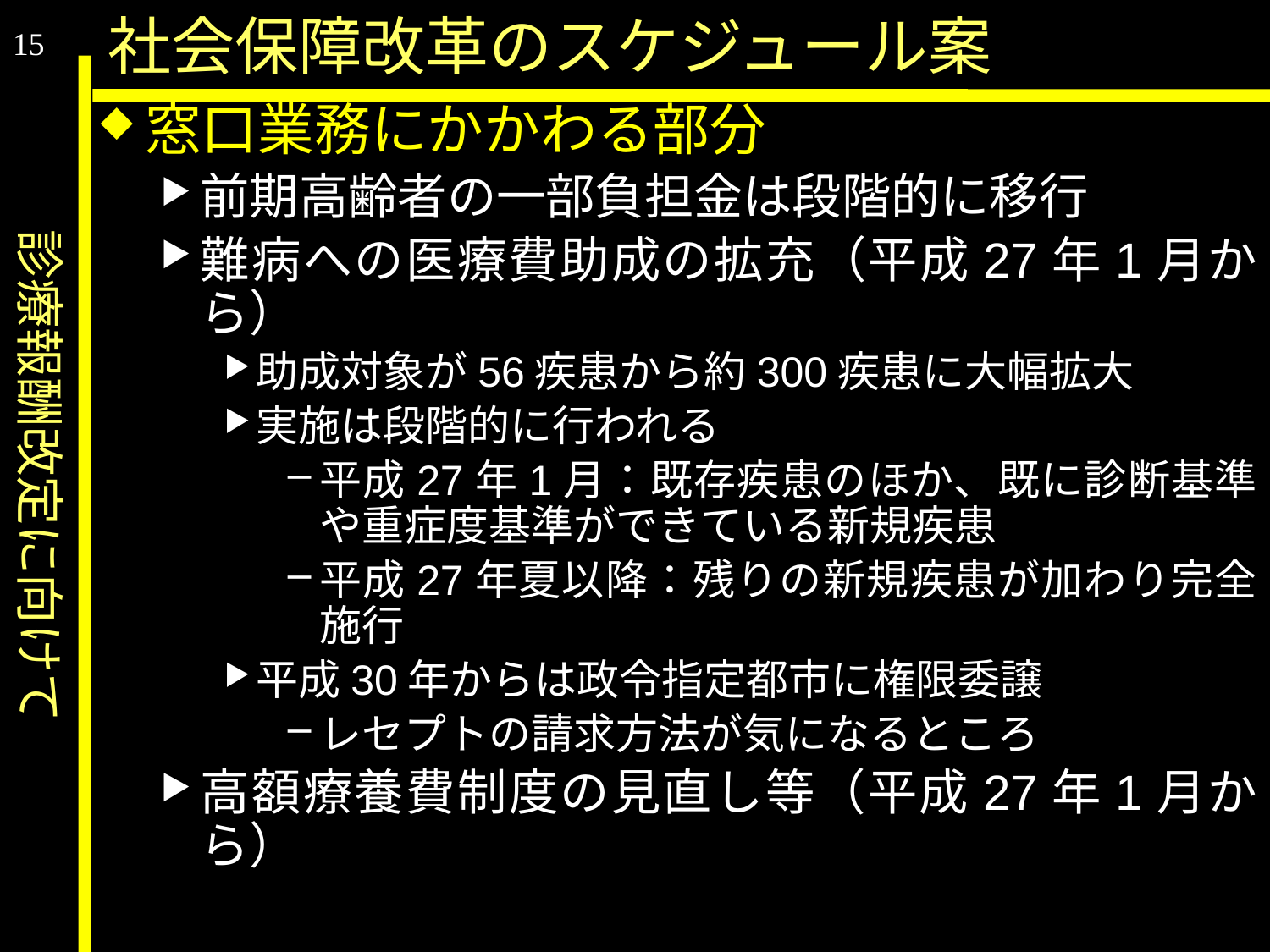

診療報酬改定に向けて
社会保障改革のスケジュール案
15

窓口業務にかかわる部分
前期高齢者の一部負担金は段階的に移行
難病への医療費助成の拡充（平成27年1月から）
助成対象が56疾患から約300疾患に大幅拡大
実施は段階的に行われる
平成27年1月：既存疾患のほか、既に診断基準や重症度基準ができている新規疾患
平成27年夏以降：残りの新規疾患が加わり完全施行
平成30年からは政令指定都市に権限委譲
レセプトの請求方法が気になるところ
高額療養費制度の見直し等（平成27年1月から）